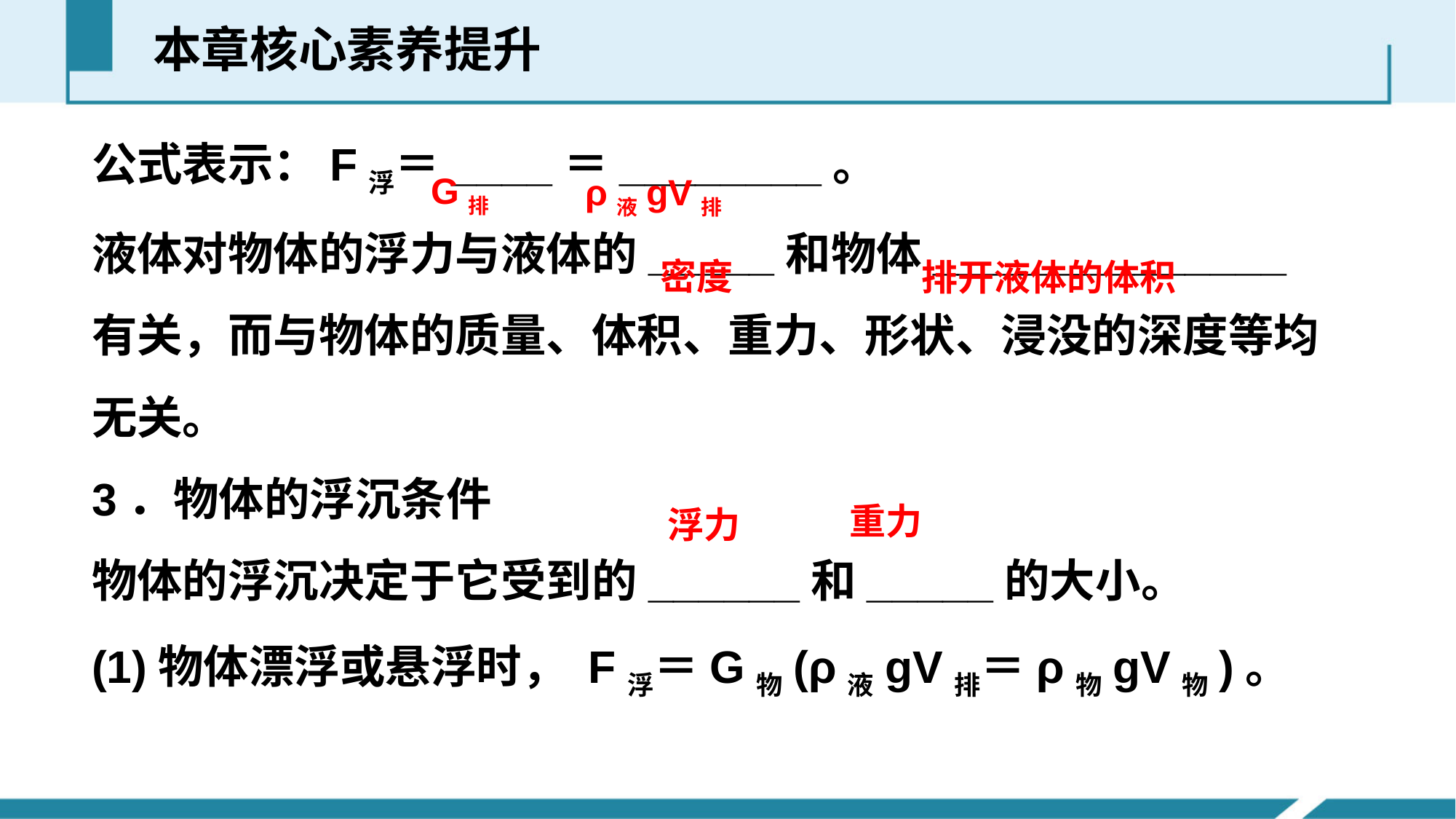

本章核心素养提升
公式表示：F浮＝____＝________。
液体对物体的浮力与液体的_____和物体______________有关，而与物体的质量、体积、重力、形状、浸没的深度等均无关。
3．物体的浮沉条件
物体的浮沉决定于它受到的______和_____的大小。
(1)物体漂浮或悬浮时， F浮＝G物(ρ液gV排＝ρ物gV物)。
G排
ρ液gV排
密度
排开液体的体积
重力
浮力